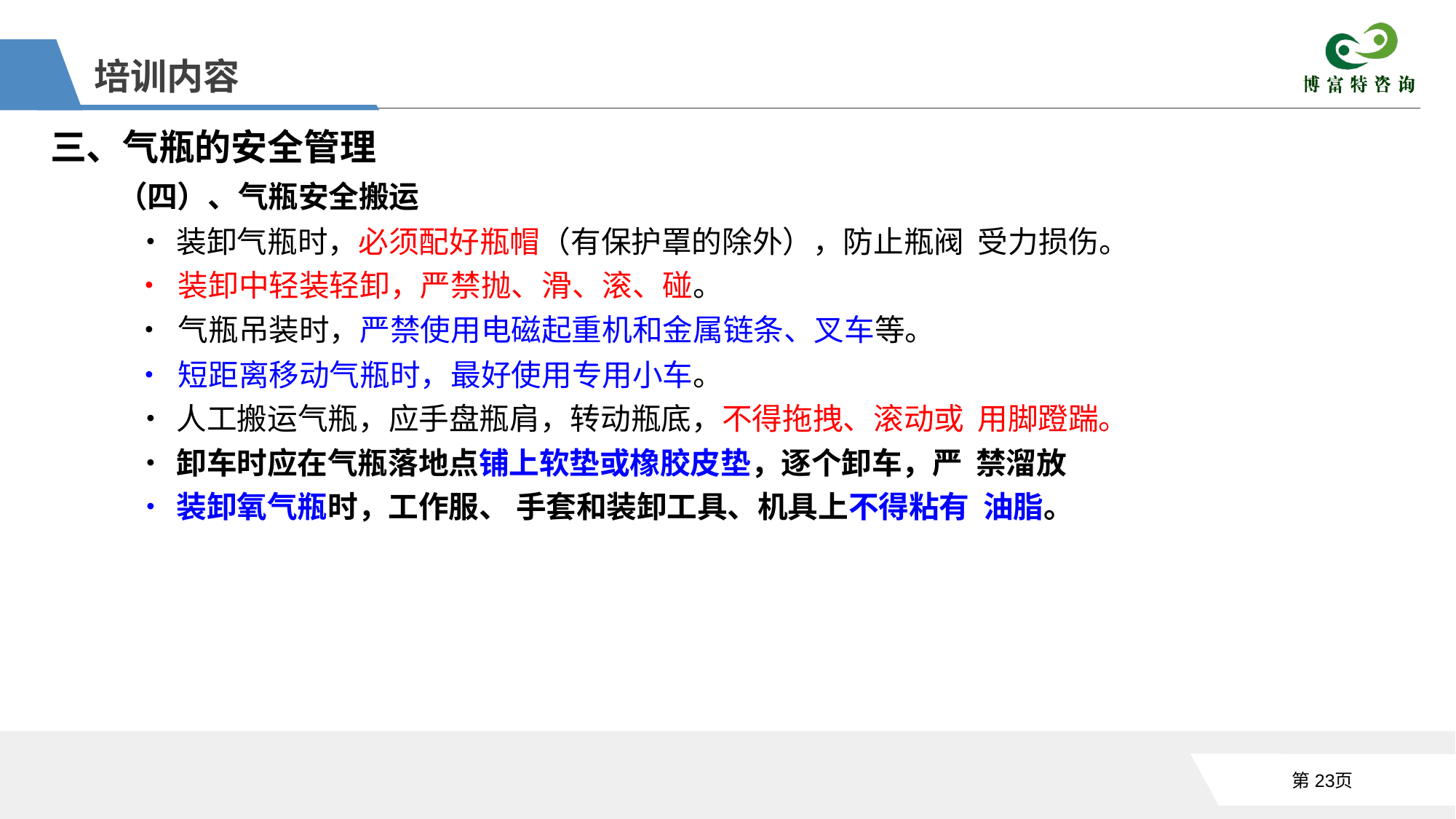

培训内容
三、气瓶的安全管理
（四）、气瓶安全搬运
•	装卸气瓶时，必须配好瓶帽（有保护罩的除外），防止瓶阀  受力损伤。
•	装卸中轻装轻卸，严禁抛、滑、滚、碰。
•	气瓶吊装时，严禁使用电磁起重机和金属链条、叉车等。
•	短距离移动气瓶时，最好使用专用小车。
•	人工搬运气瓶，应手盘瓶肩，转动瓶底，不得拖拽、滚动或  用脚蹬踹。
•	卸车时应在气瓶落地点铺上软垫或橡胶皮垫，逐个卸车，严  禁溜放
•	装卸氧气瓶时，工作服、 手套和装卸工具、机具上不得粘有  油脂。